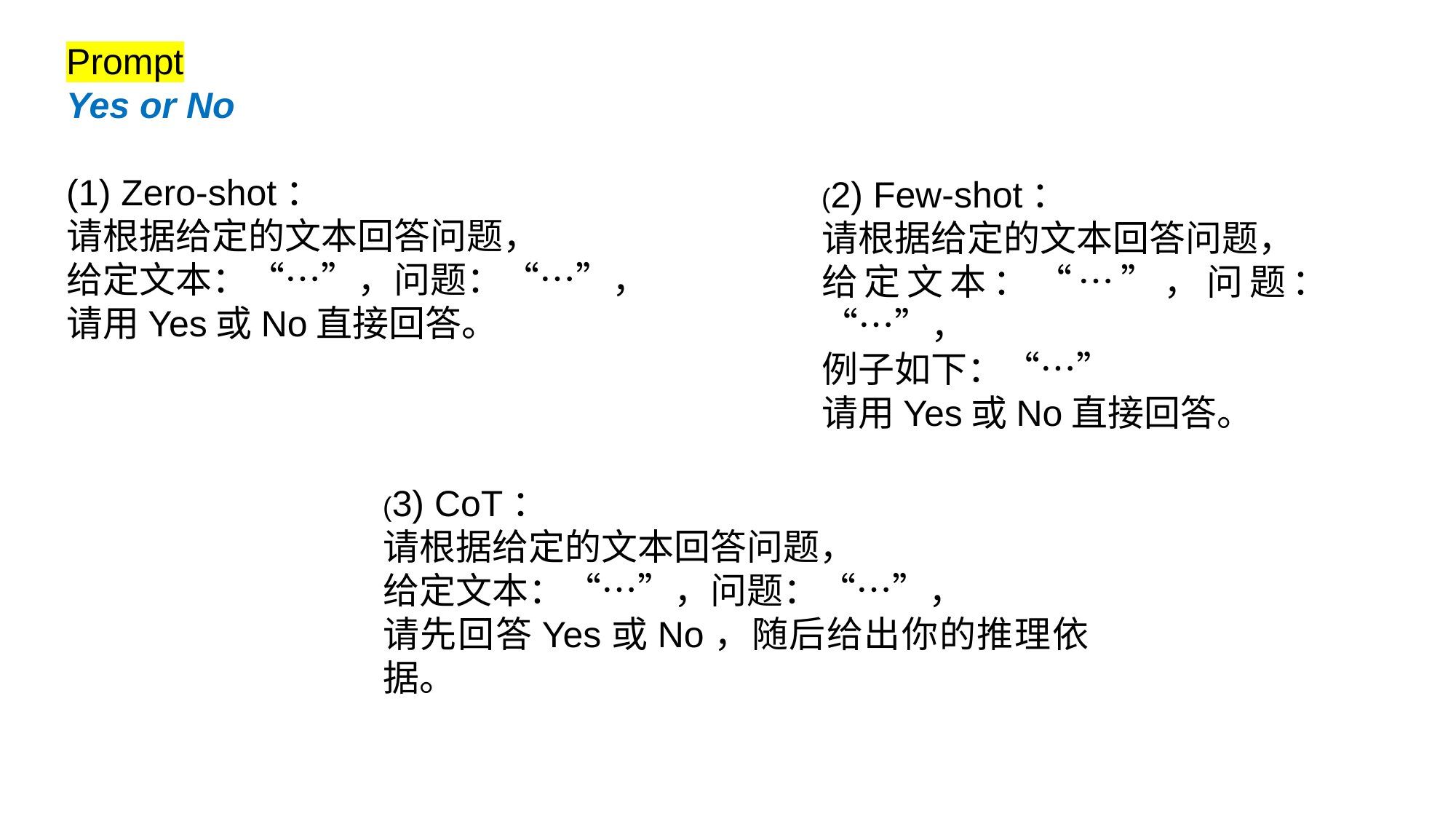

Prompt
Yes or No

(1) Zero-shot：
请根据给定的文本回答问题，
给定文本：“…”，问题：“…”，
请用Yes或No直接回答。
(2) Few-shot：
请根据给定的文本回答问题，
给定文本：“…”，问题：“…”，
例子如下：“…”
请用Yes或No直接回答。
(3) CoT：
请根据给定的文本回答问题，
给定文本：“…”，问题：“…”，
请先回答Yes或No，随后给出你的推理依据。